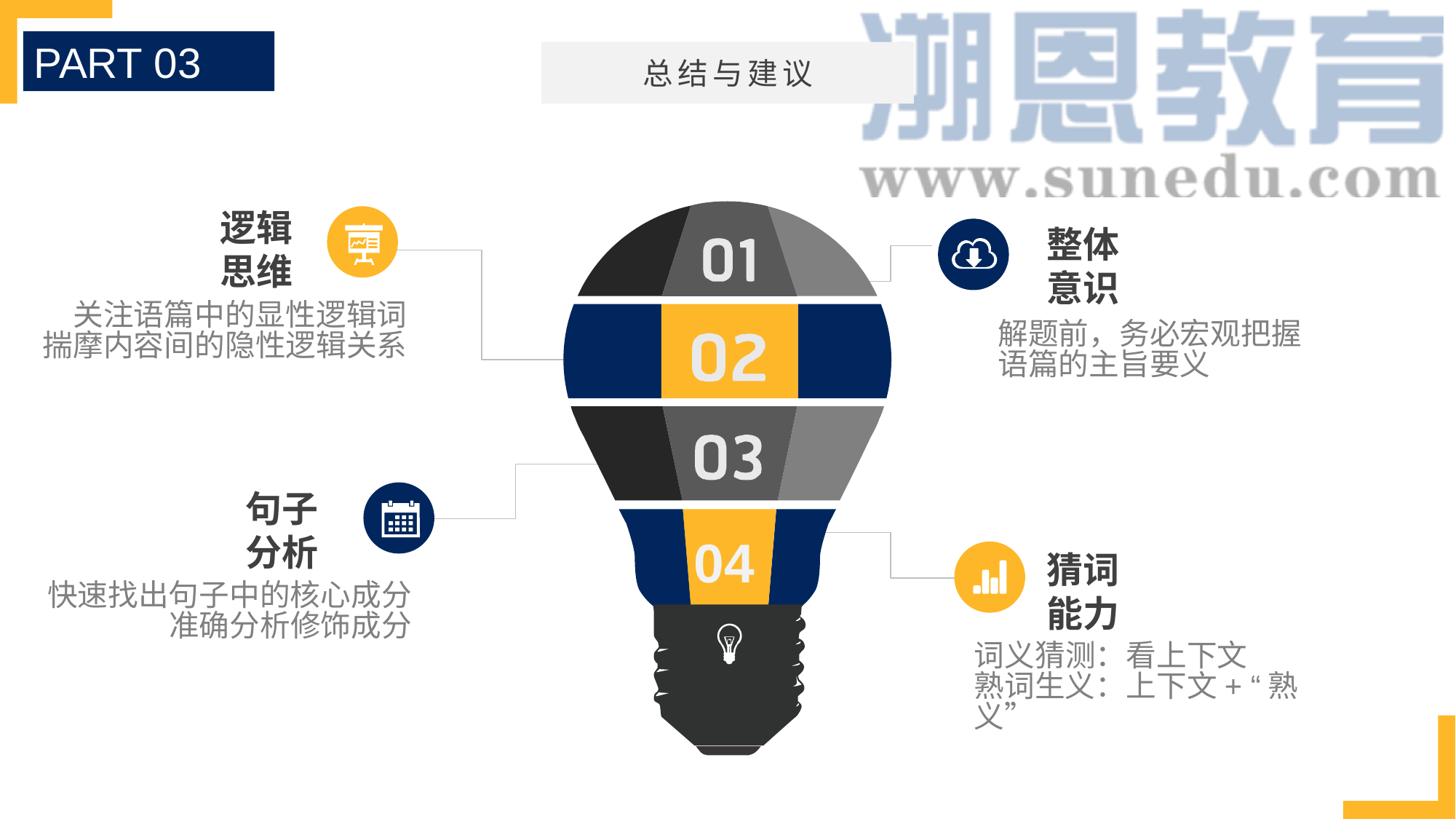

PART 03

总结与建议
逻辑思维

整体意识

关注语篇中的显性逻辑词
揣摩内容间的隐性逻辑关系

解题前，务必宏观把握语篇的主旨要义

句子分析

04

猜词能力

快速找出句子中的核心成分
准确分析修饰成分

词义猜测：看上下文
熟词生义：上下文+ “熟义”